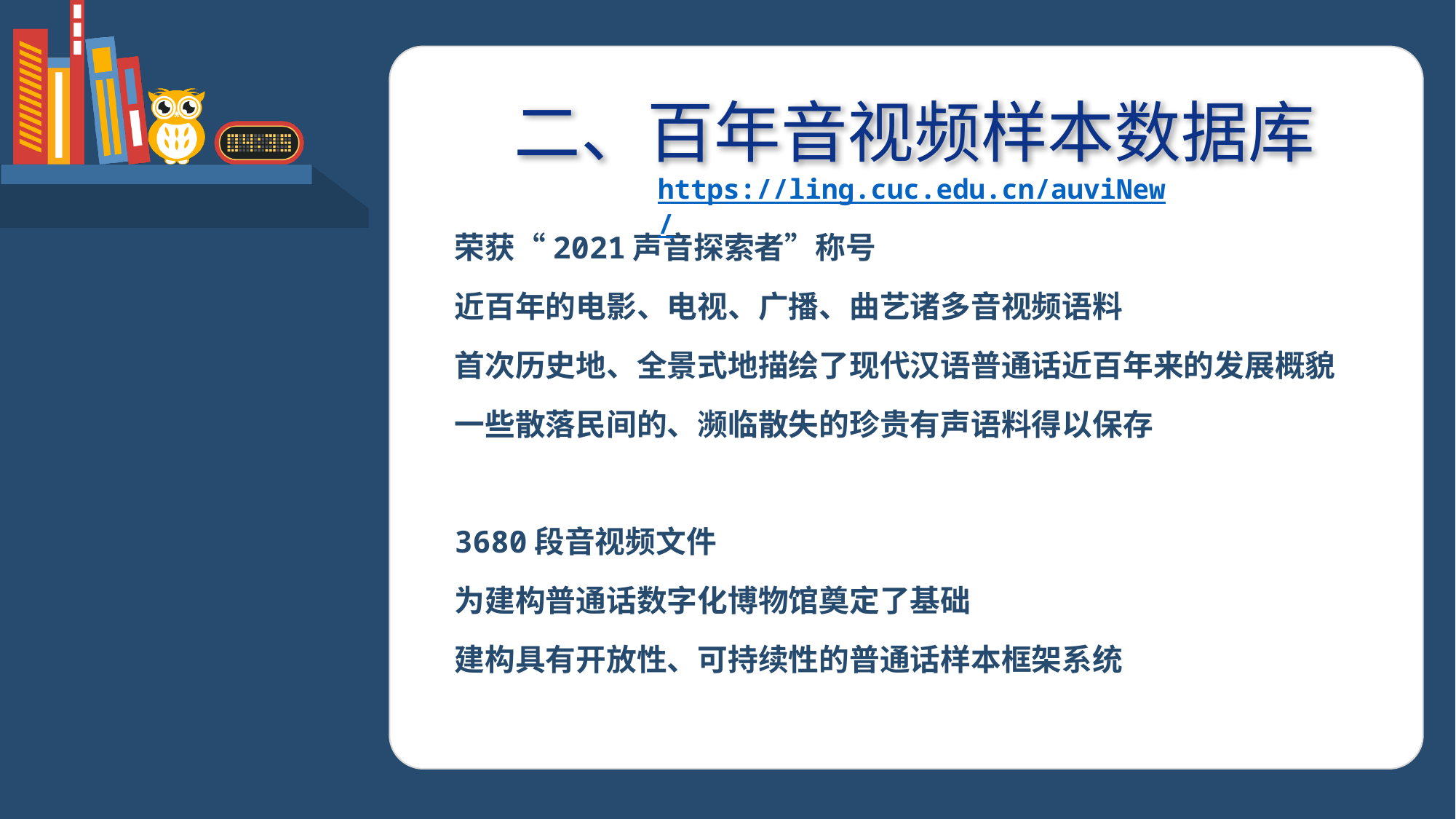

二、百年音视频样本数据库
https://ling.cuc.edu.cn/auviNew/
荣获“2021声音探索者”称号
近百年的电影、电视、广播、曲艺诸多音视频语料
首次历史地、全景式地描绘了现代汉语普通话近百年来的发展概貌
一些散落民间的、濒临散失的珍贵有声语料得以保存

3680段音视频文件
为建构普通话数字化博物馆奠定了基础
建构具有开放性、可持续性的普通话样本框架系统